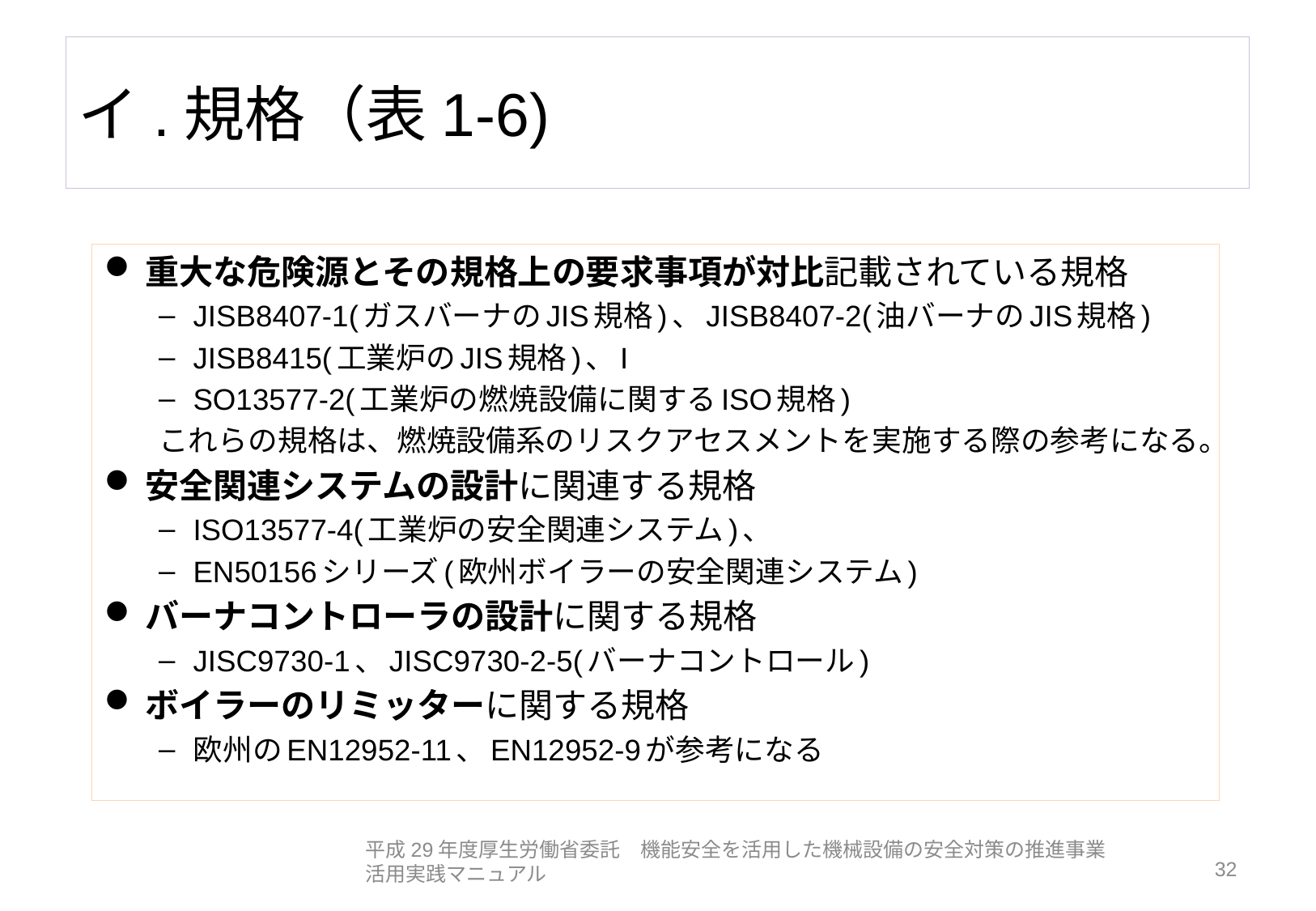

# イ.規格（表1-6)
重大な危険源とその規格上の要求事項が対比記載されている規格
JISB8407-1(ガスバーナのJIS規格)、JISB8407-2(油バーナのJIS規格)
JISB8415(工業炉のJIS規格)、I
SO13577-2(工業炉の燃焼設備に関するISO規格)
これらの規格は、燃焼設備系のリスクアセスメントを実施する際の参考になる。
安全関連システムの設計に関連する規格
ISO13577-4(工業炉の安全関連システム)、
EN50156シリーズ(欧州ボイラーの安全関連システム)
バーナコントローラの設計に関する規格
JISC9730-1、JISC9730-2-5(バーナコントロール)
ボイラーのリミッターに関する規格
欧州のEN12952-11、EN12952-9が参考になる
平成29年度厚生労働省委託　機能安全を活用した機械設備の安全対策の推進事業　活用実践マニュアル
32